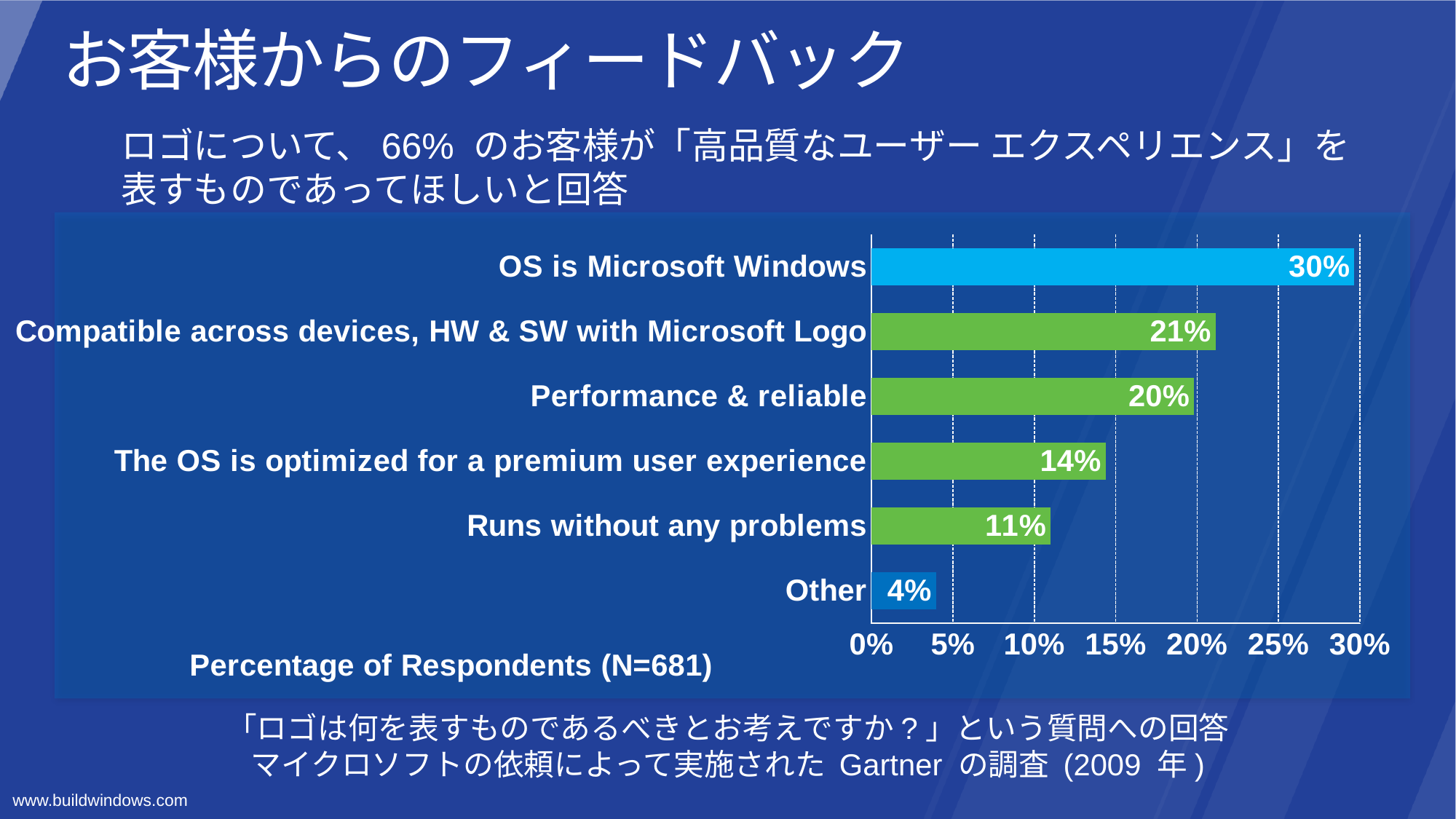

# お客様からのフィードバック
ロゴについて、66% のお客様が「高品質なユーザー エクスペリエンス」を表すものであってほしいと回答

### Chart

| Category |  |
|---|---|
| Other | 0.03964757709251106 |
| Runs without any problems | 0.1101321585903084 |
| The OS is optimized for a premium user experience | 0.14390602055800306 |
| Performance & reliable | 0.19823788546255527 |
| Compatible across devices, HW & SW with Microsoft Logo | 0.21145374449339227 |
| OS is Microsoft Windows | 0.29662261380323085 |
「ロゴは何を表すものであるべきとお考えですか?」という質問への回答
マイクロソフトの依頼によって実施された Gartner の調査 (2009 年)